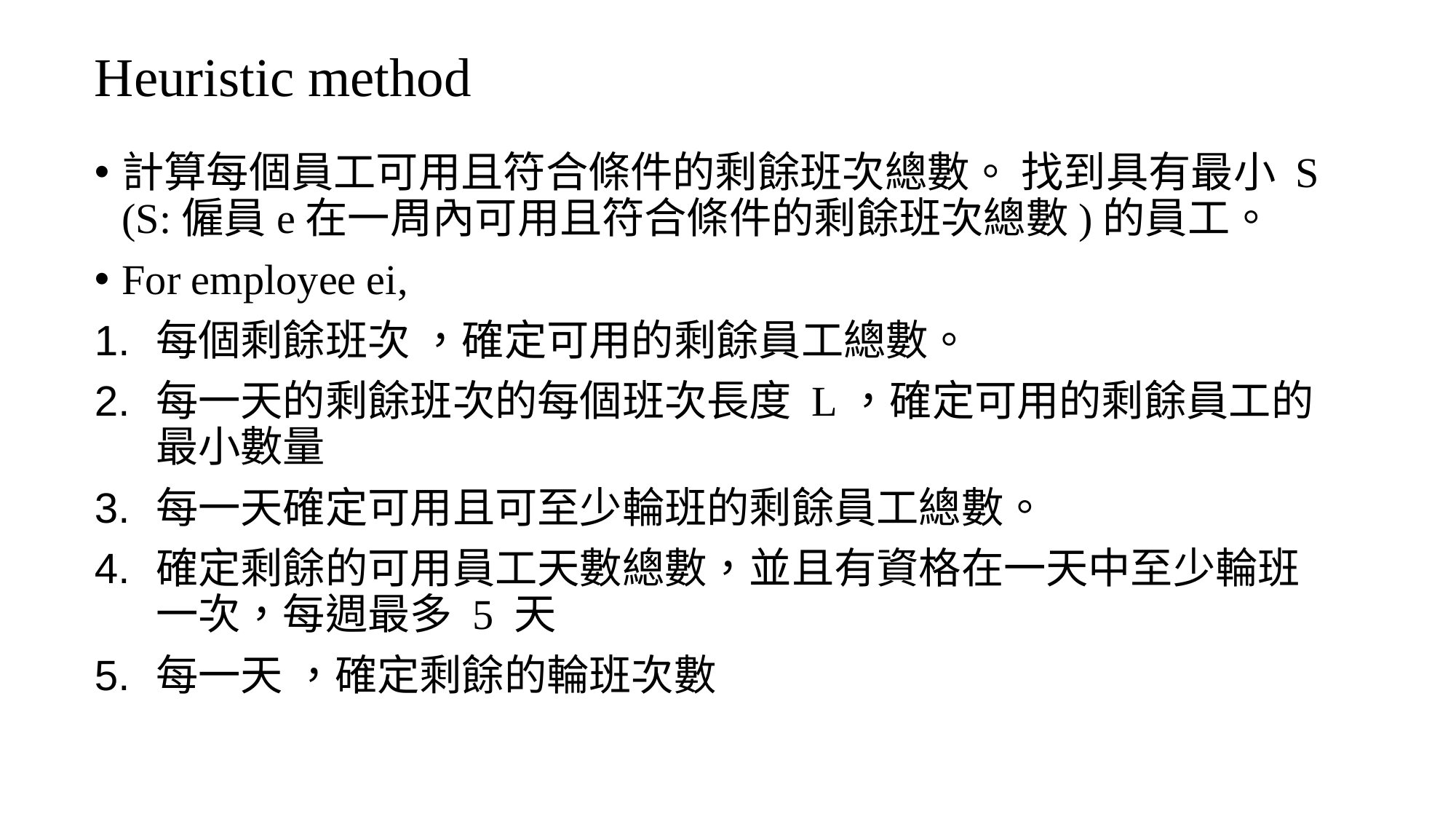

# Heuristic method
計算每個員工可用且符合條件的剩餘班次總數。 找到具有最小 S (S:僱員e在一周內可用且符合條件的剩餘班次總數)的員工。
For employee ei,
每個剩餘班次 ，確定可用的剩餘員工總數。
每一天的剩餘班次的每個班次長度 L，確定可用的剩餘員工的最小數量
每一天確定可用且可至少輪班的剩餘員工總數。
確定剩餘的可用員工天數總數，並且有資格在一天中至少輪班一次，每週最多 5 天
每一天 ，確定剩餘的輪班次數